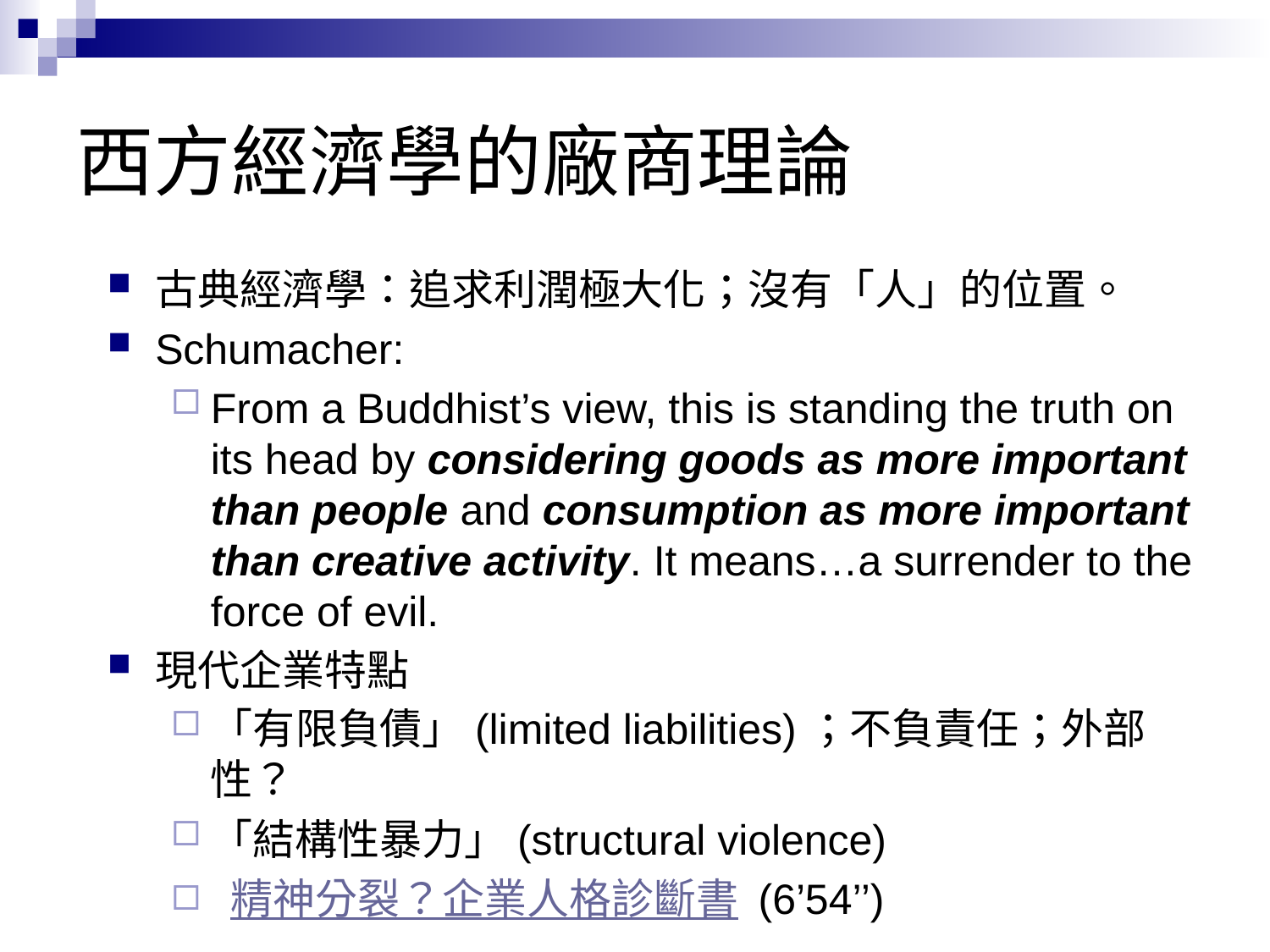

# 西方經濟學的廠商理論
古典經濟學：追求利潤極大化；沒有「人」的位置。
Schumacher:
From a Buddhist’s view, this is standing the truth on its head by considering goods as more important than people and consumption as more important than creative activity. It means…a surrender to the force of evil.
現代企業特點
「有限負債」(limited liabilities)；不負責任；外部性？
「結構性暴力」(structural violence)
 精神分裂？企業人格診斷書 (6’54’’)